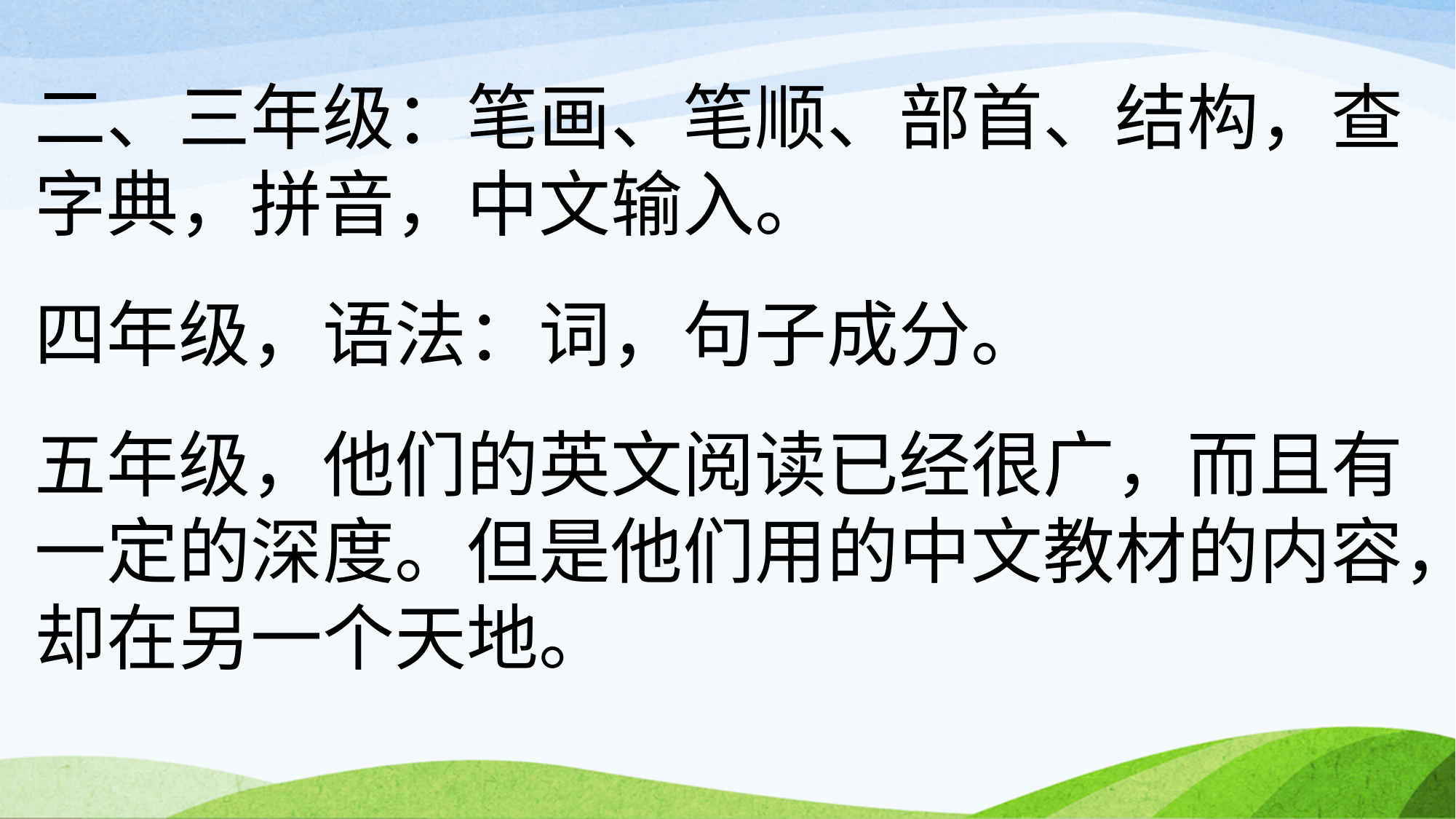

二、三年级：笔画、笔顺、部首、结构，查字典，拼音，中文输入。

四年级，语法：词，句子成分。

五年级，他们的英文阅读已经很广，而且有一定的深度。但是他们用的中文教材的内容，却在另一个天地。